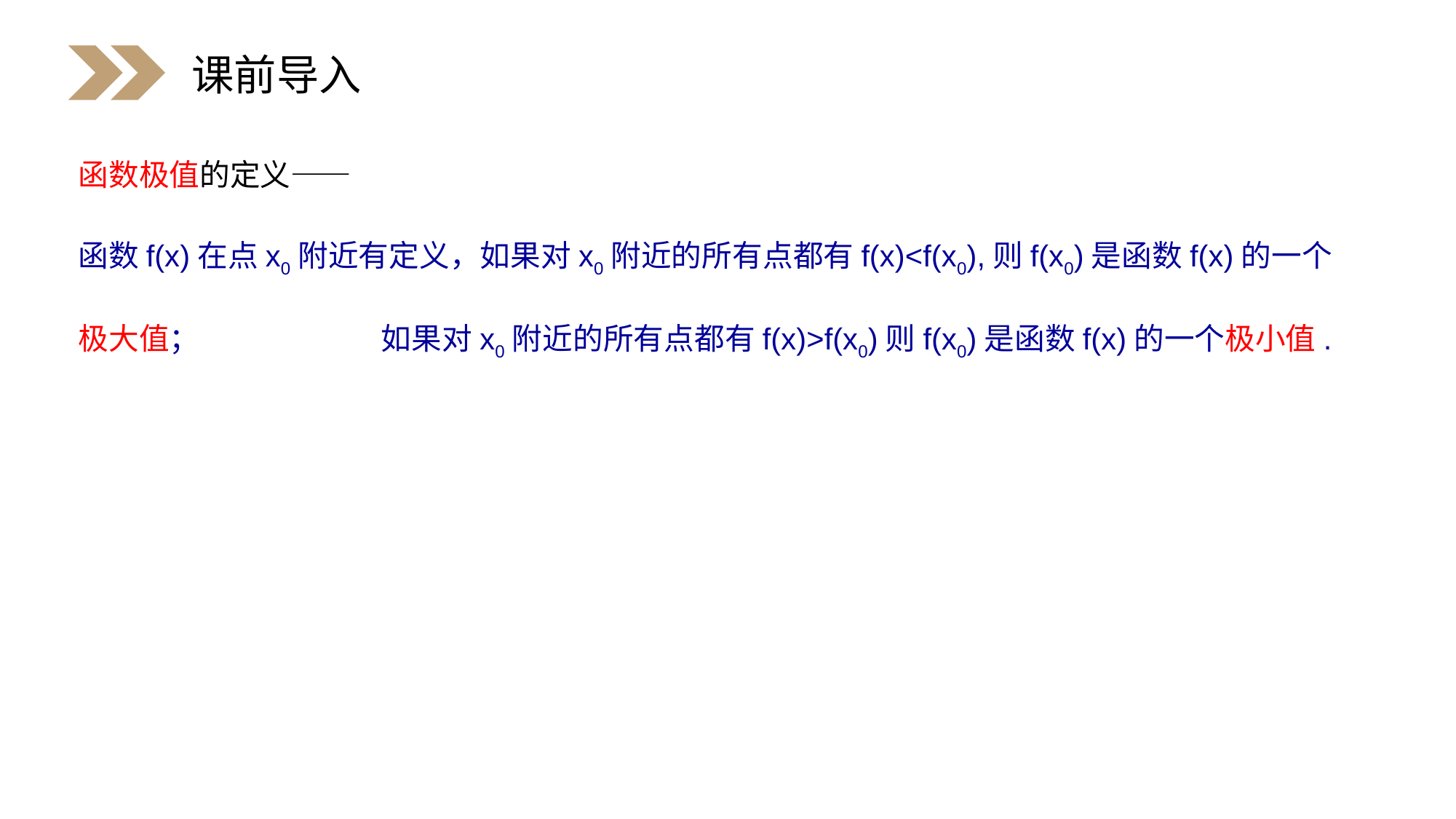

课前导入
函数极值的定义——
函数f(x)在点x0附近有定义，如果对x0附近的所有点都有f(x)<f(x0),则f(x0)是函数f(x)的一个极大值；                           如果对x0附近的所有点都有f(x)>f(x0)则f(x0)是函数f(x)的一个极小值.